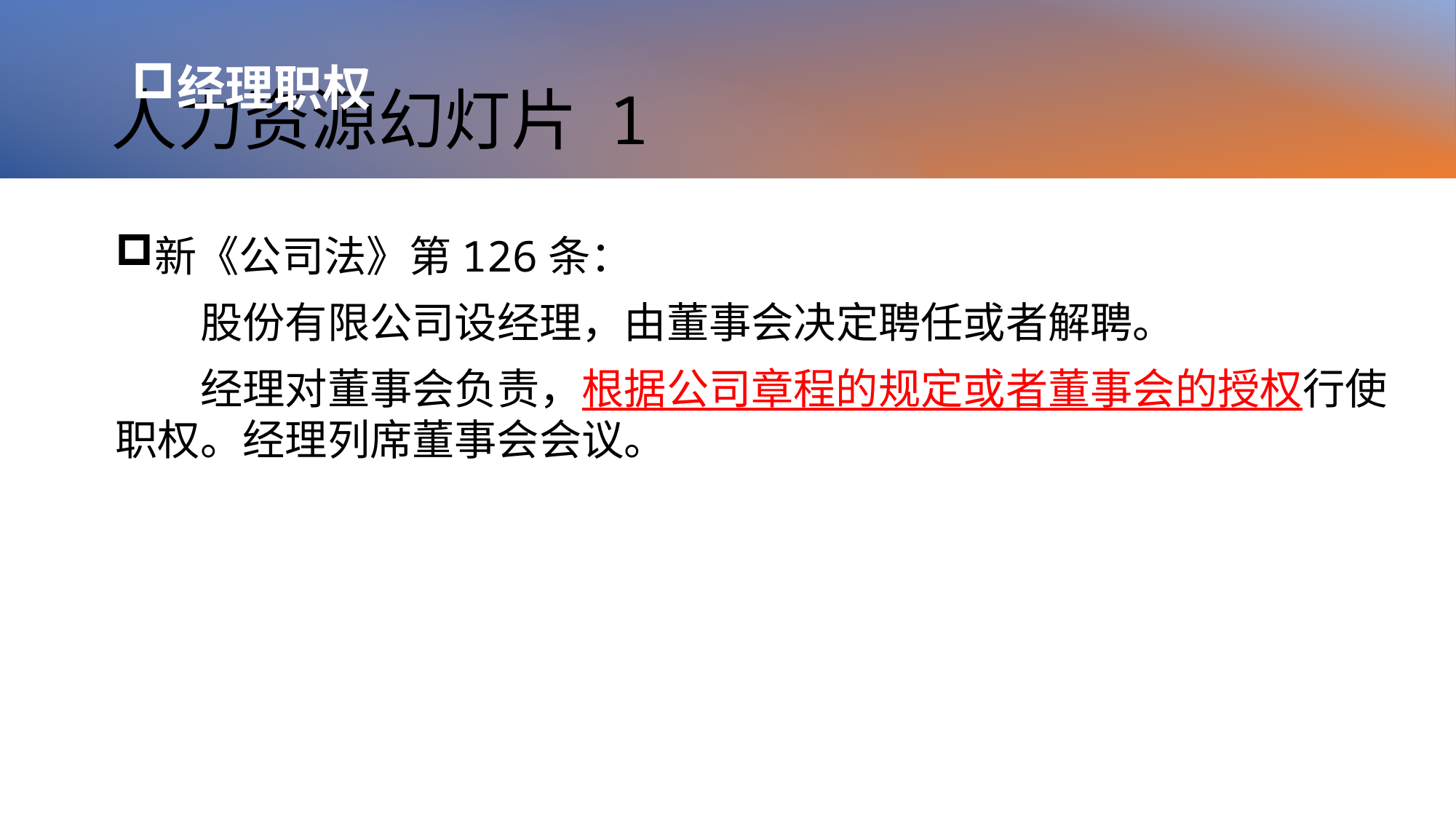

# 人力资源幻灯片 1
经理职权
新《公司法》第126条：
股份有限公司设经理，由董事会决定聘任或者解聘。
经理对董事会负责，根据公司章程的规定或者董事会的授权行使职权。经理列席董事会会议。